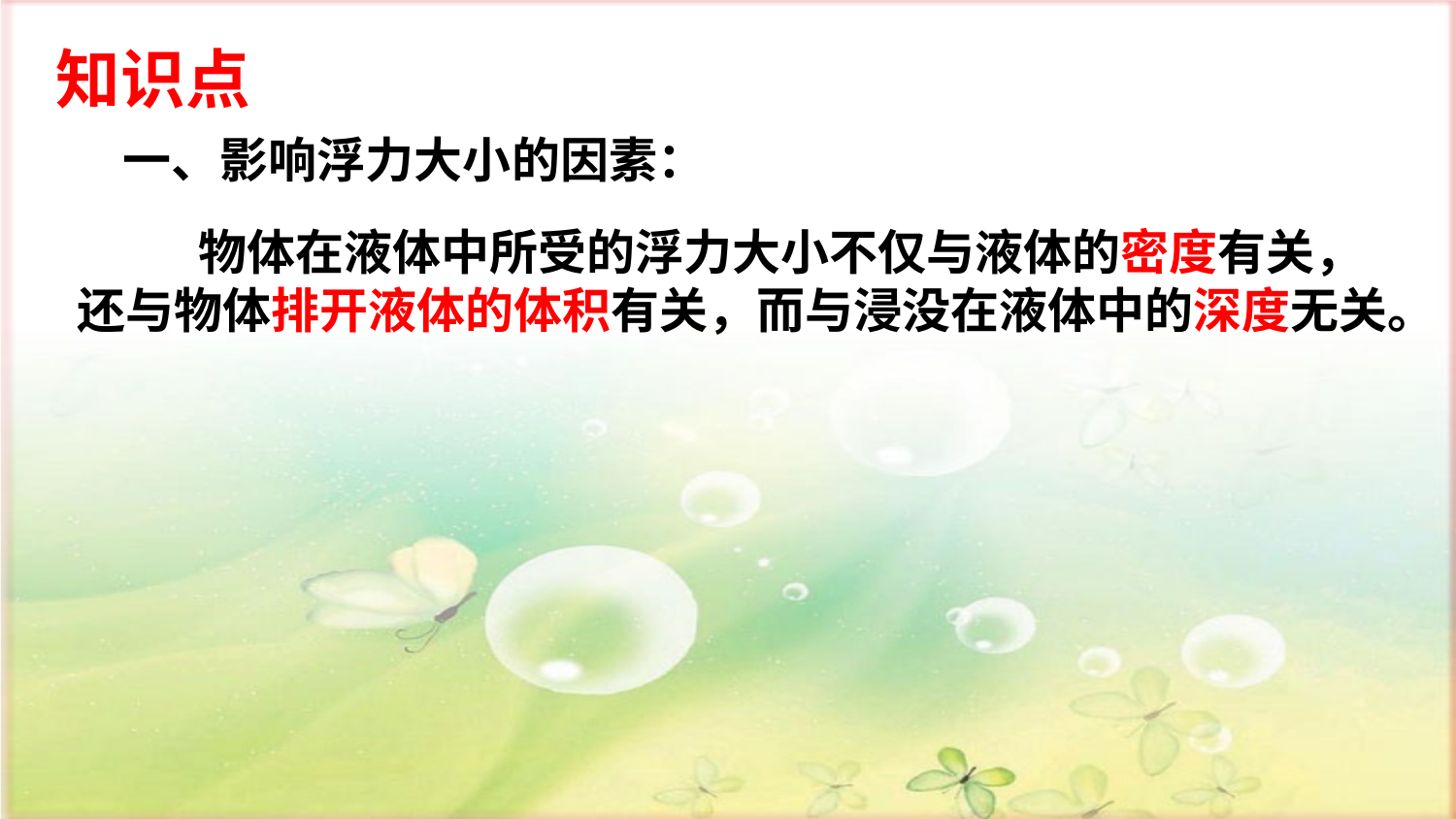

知识点
一、影响浮力大小的因素：
          物体在液体中所受的浮力大小不仅与液体的密度有关，还与物体排开液体的体积有关，而与浸没在液体中的深度无关。